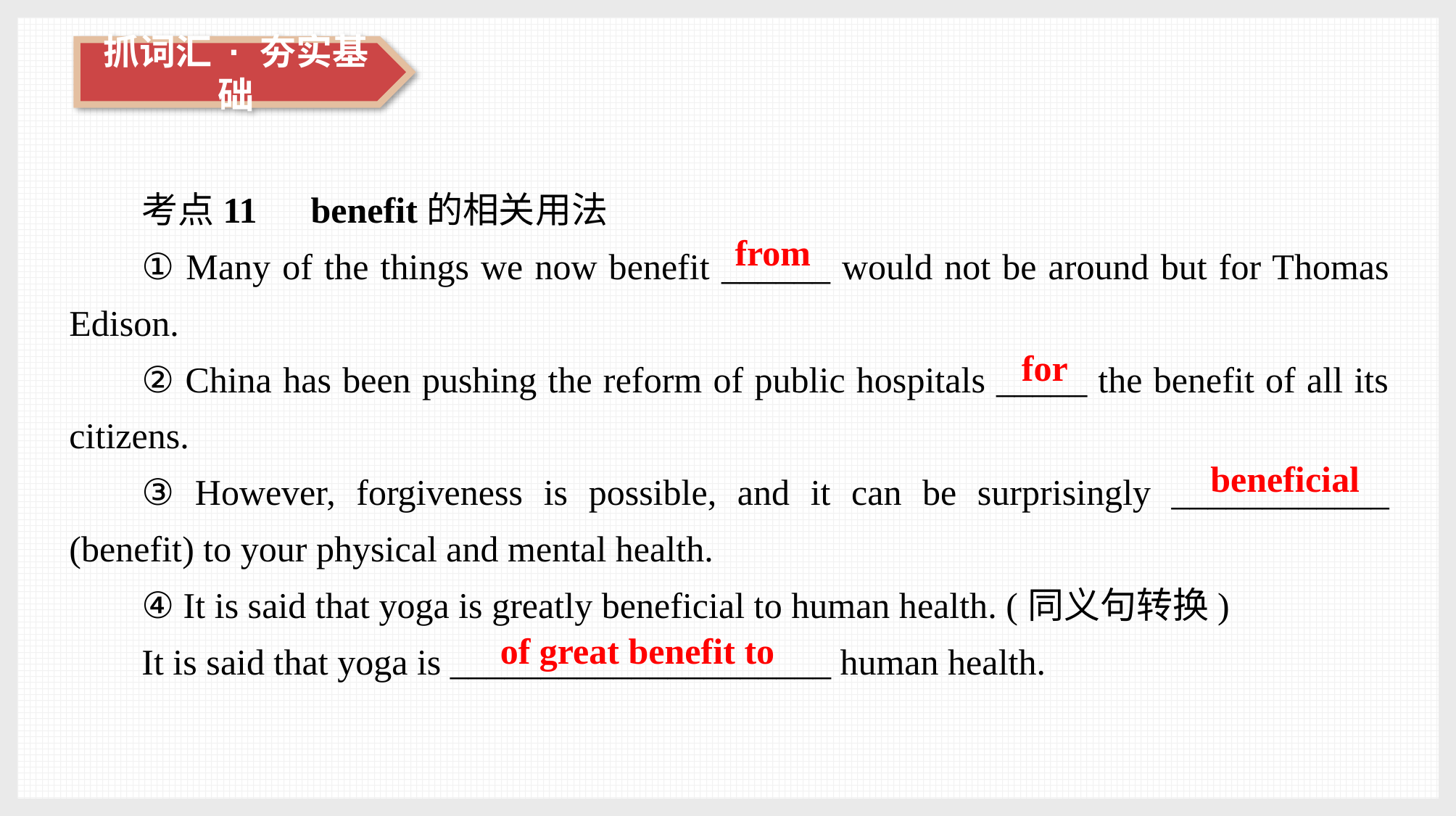

考点11　benefit的相关用法
① Many of the things we now benefit ______ would not be around but for Thomas Edison.
② China has been pushing the reform of public hospitals _____ the benefit of all its citizens.
③ However, forgiveness is possible, and it can be surprisingly ____________ (benefit) to your physical and mental health.
④ It is said that yoga is greatly beneficial to human health. (同义句转换)
It is said that yoga is _____________________ human health.
from
for
beneficial
of great benefit to